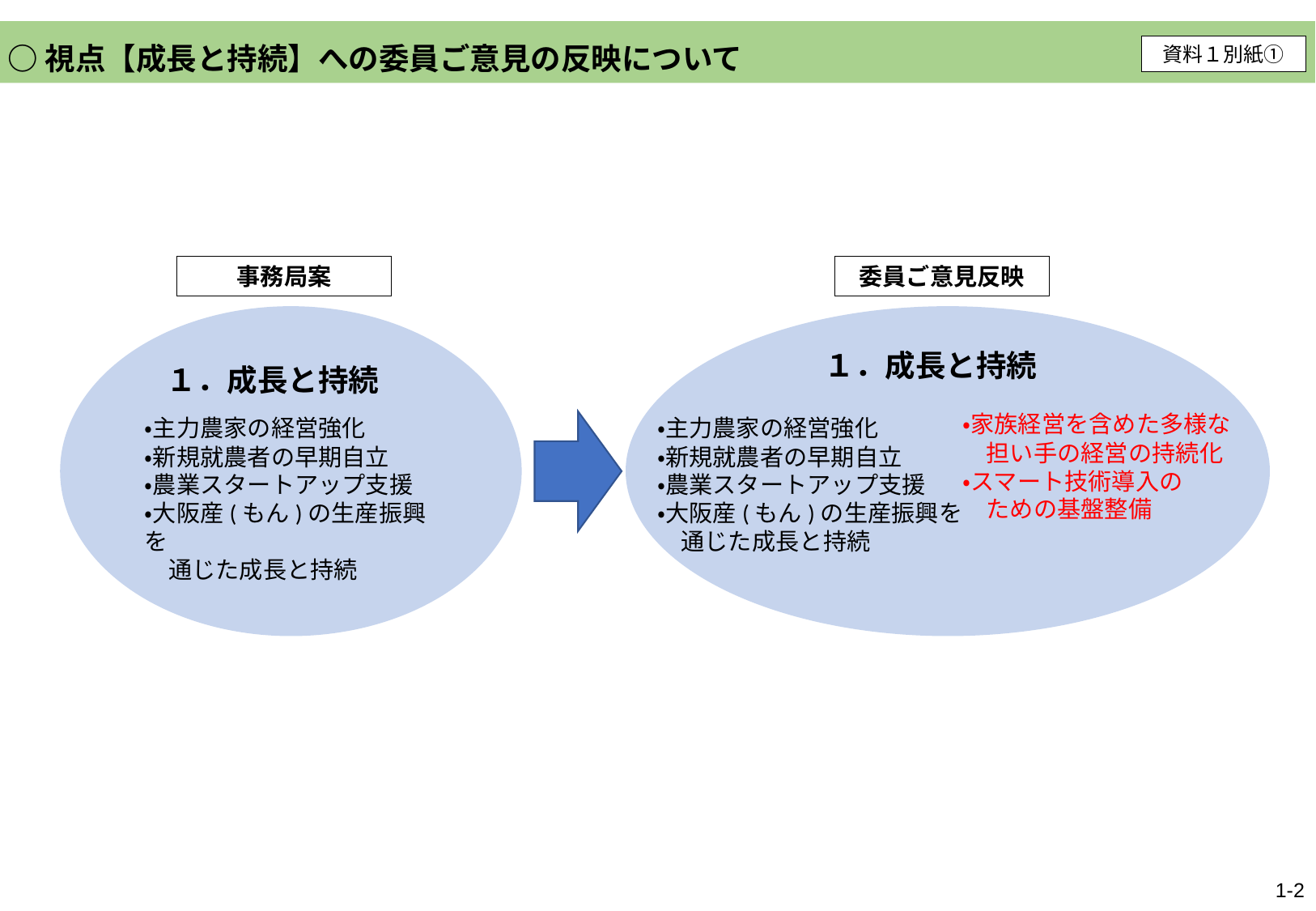

○視点【成長と持続】への委員ご意見の反映について
資料１別紙①
事務局案
委員ご意見反映

１．成長と持続
１．成長と持続
・家族経営を含めた多様な
　担い手の経営の持続化
・スマート技術導入の
　ための基盤整備
・主力農家の経営強化
・新規就農者の早期自立
・農業スタートアップ支援
・大阪産(もん)の生産振興を
　通じた成長と持続
・主力農家の経営強化
・新規就農者の早期自立
・農業スタートアップ支援
・大阪産(もん)の生産振興を
　通じた成長と持続

1-2